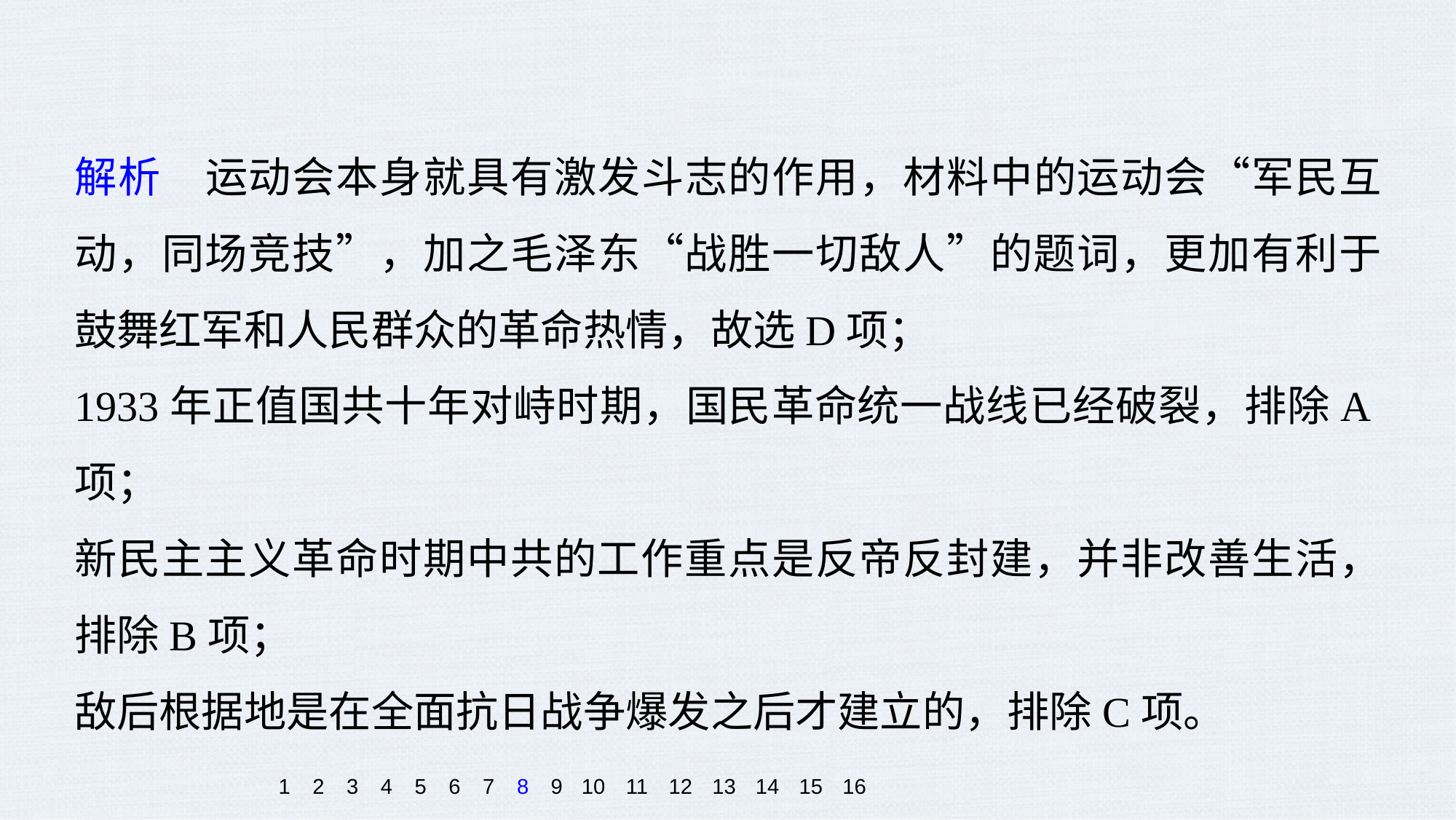

解析　运动会本身就具有激发斗志的作用，材料中的运动会“军民互动，同场竞技”，加之毛泽东“战胜一切敌人”的题词，更加有利于鼓舞红军和人民群众的革命热情，故选D项；
1933年正值国共十年对峙时期，国民革命统一战线已经破裂，排除A项；
新民主主义革命时期中共的工作重点是反帝反封建，并非改善生活，排除B项；
敌后根据地是在全面抗日战争爆发之后才建立的，排除C项。
1
2
3
4
5
6
7
8
9
10
11
12
13
14
15
16